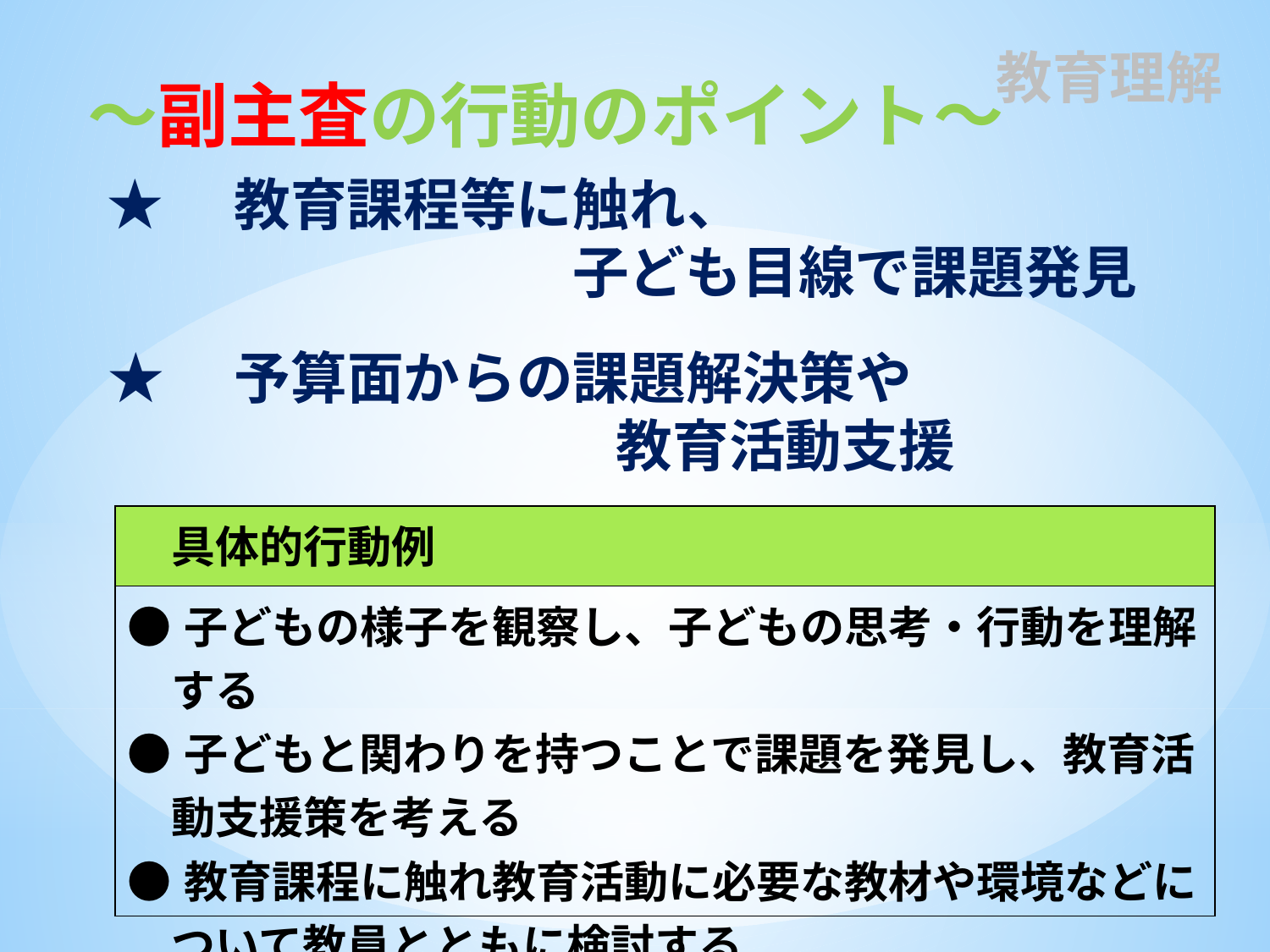

# 教育理解
～副主査の行動のポイント～
★　教育課程等に触れ、
　　　　　　　　 子ども目線で課題発見
★　予算面からの課題解決策や
　　　　　　　　　教育活動支援
| 具体的行動例 |
| --- |
| ●子どもの様子を観察し、子どもの思考・行動を理解 　する ●子どもと関わりを持つことで課題を発見し、教育活 　動支援策を考える ●教育課程に触れ教育活動に必要な教材や環境などに 　ついて教員とともに検討する |